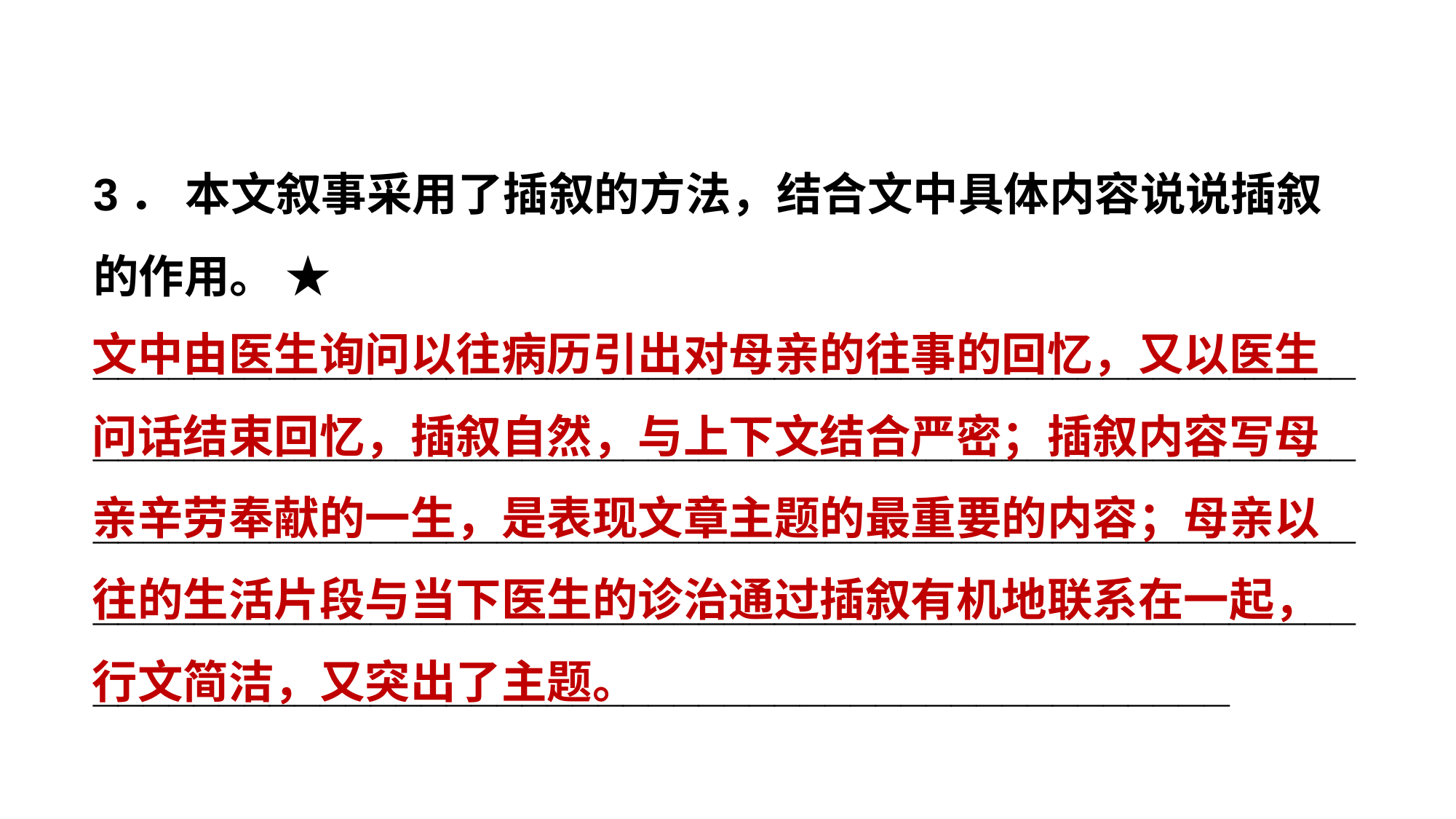

3． 本文叙事采用了插叙的方法，结合文中具体内容说说插叙的作用。 ★
_____________________________________________________________________________________________________________________________________________________________________________________________________________________________________________________
文中由医生询问以往病历引出对母亲的往事的回忆，又以医生问话结束回忆，插叙自然，与上下文结合严密；插叙内容写母亲辛劳奉献的一生，是表现文章主题的最重要的内容；母亲以往的生活片段与当下医生的诊治通过插叙有机地联系在一起，行文简洁，又突出了主题。